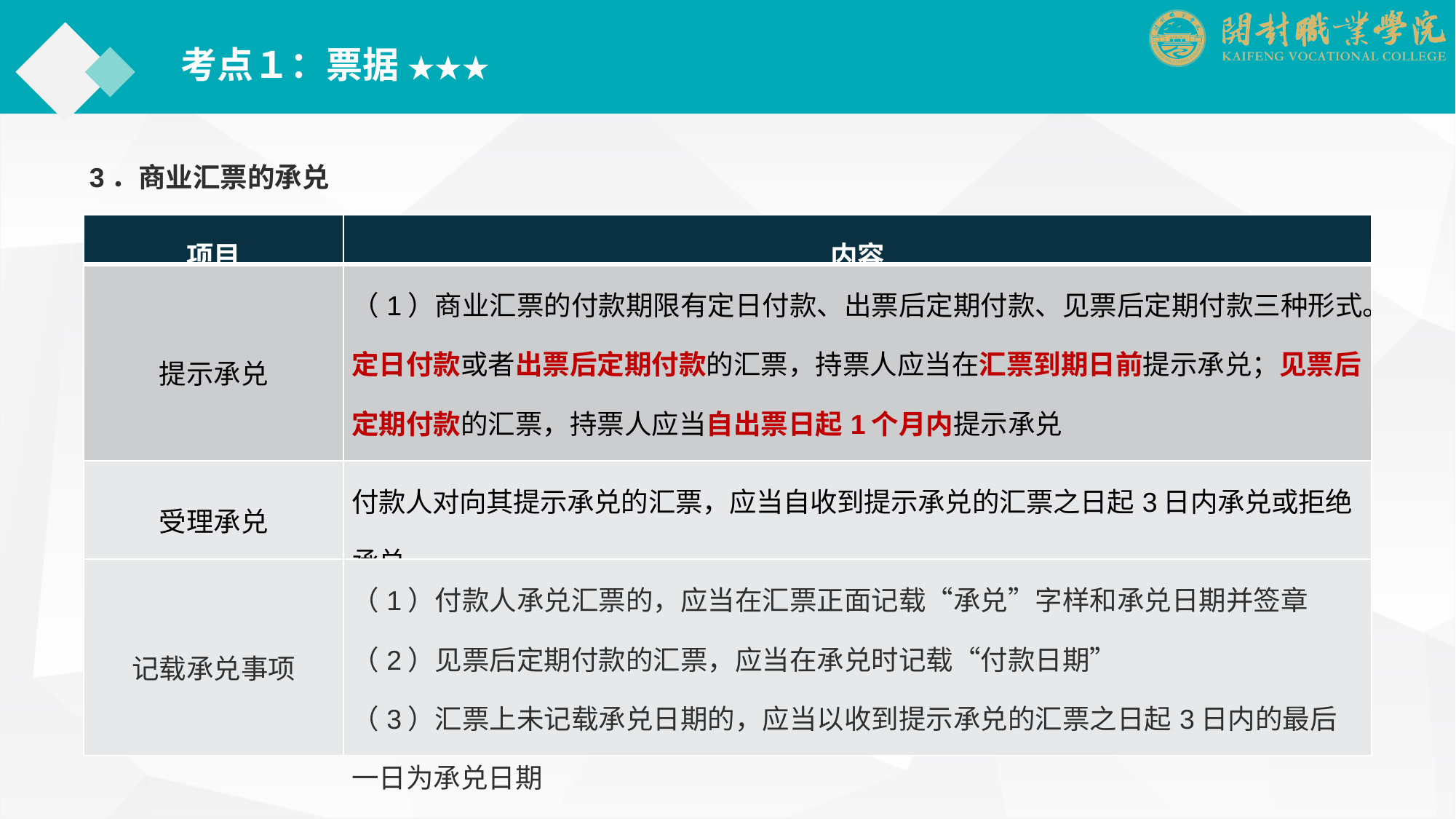

考点１：票据 ★★★
3．商业汇票的承兑
| 项目 | 内容 |
| --- | --- |
| 提示承兑 | （1）商业汇票的付款期限有定日付款、出票后定期付款、见票后定期付款三种形式。定日付款或者出票后定期付款的汇票，持票人应当在汇票到期日前提示承兑；见票后定期付款的汇票，持票人应当自出票日起1个月内提示承兑 （2）汇票未按照规定期限提示承兑的，持票人丧失对其前手的追索权 |
| 受理承兑 | 付款人对向其提示承兑的汇票，应当自收到提示承兑的汇票之日起3日内承兑或拒绝承兑 |
| 记载承兑事项 | （1）付款人承兑汇票的，应当在汇票正面记载“承兑”字样和承兑日期并签章 （2）见票后定期付款的汇票，应当在承兑时记载“付款日期” （3）汇票上未记载承兑日期的，应当以收到提示承兑的汇票之日起3日内的最后一日为承兑日期 |